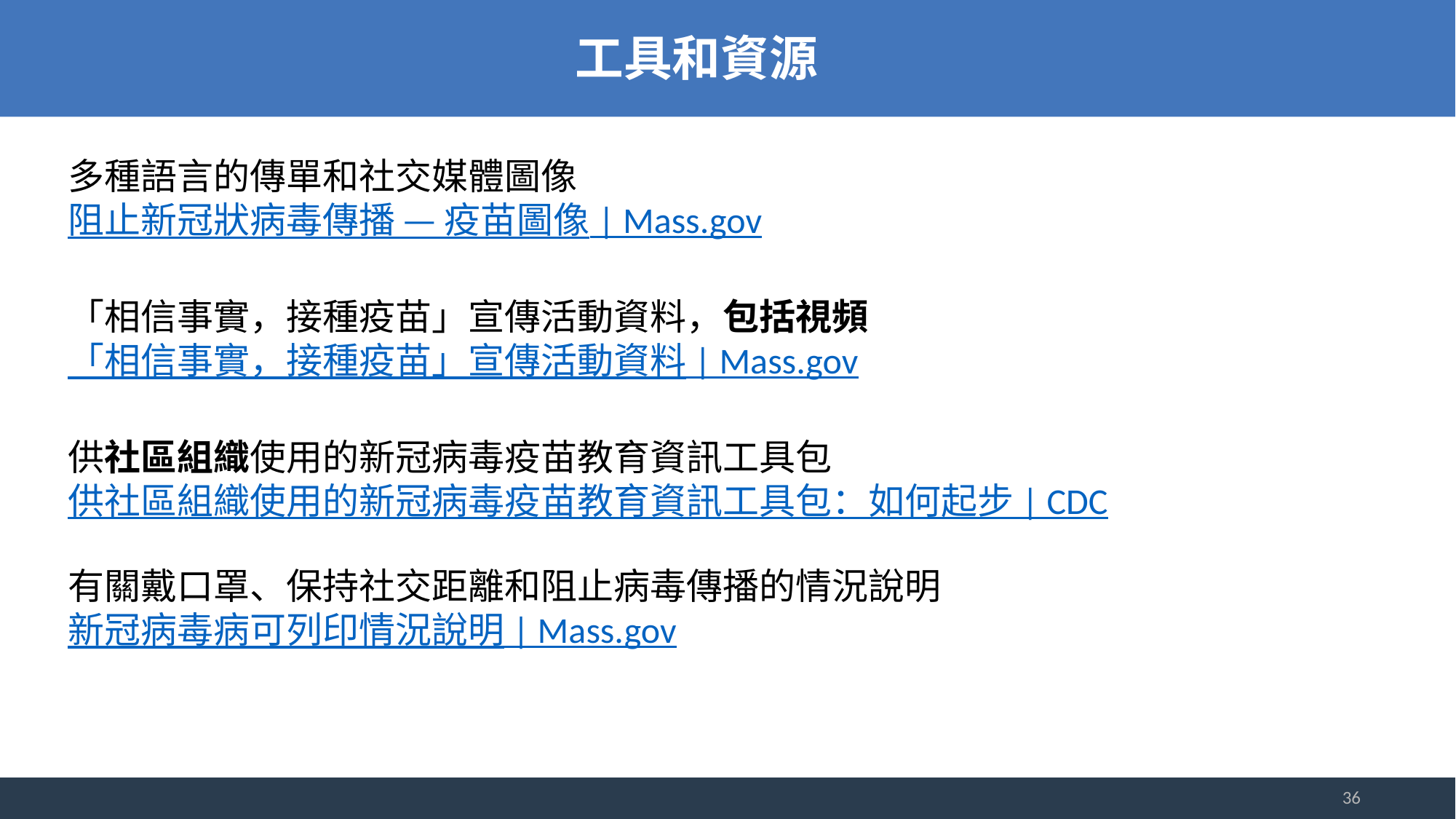

工具和資源
多種語言的傳單和社交媒體圖像
阻止新冠狀病毒傳播 — 疫苗圖像 | Mass.gov

「相信事實，接種疫苗」宣傳活動資料，包括視頻
「相信事實，接種疫苗」宣傳活動資料 | Mass.gov

供社區組織使用的新冠病毒疫苗教育資訊工具包
供社區組織使用的新冠病毒疫苗教育資訊工具包：如何起步 | CDC

有關戴口罩、保持社交距離和阻止病毒傳播的情況說明
新冠病毒病可列印情況說明 | Mass.gov
36